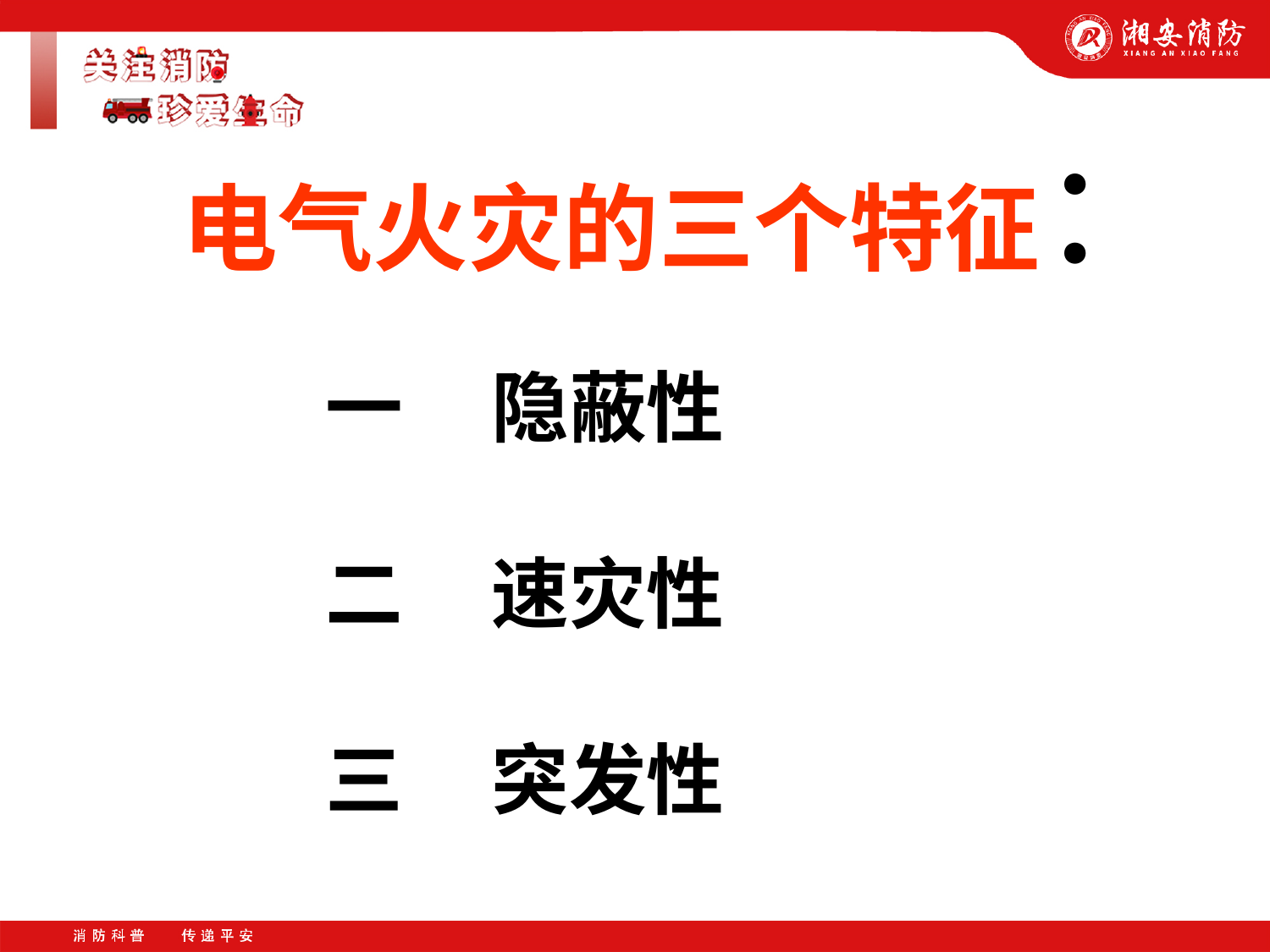

# 电气火灾的三个特征：
一     隐蔽性
二     速灾性
三     突发性